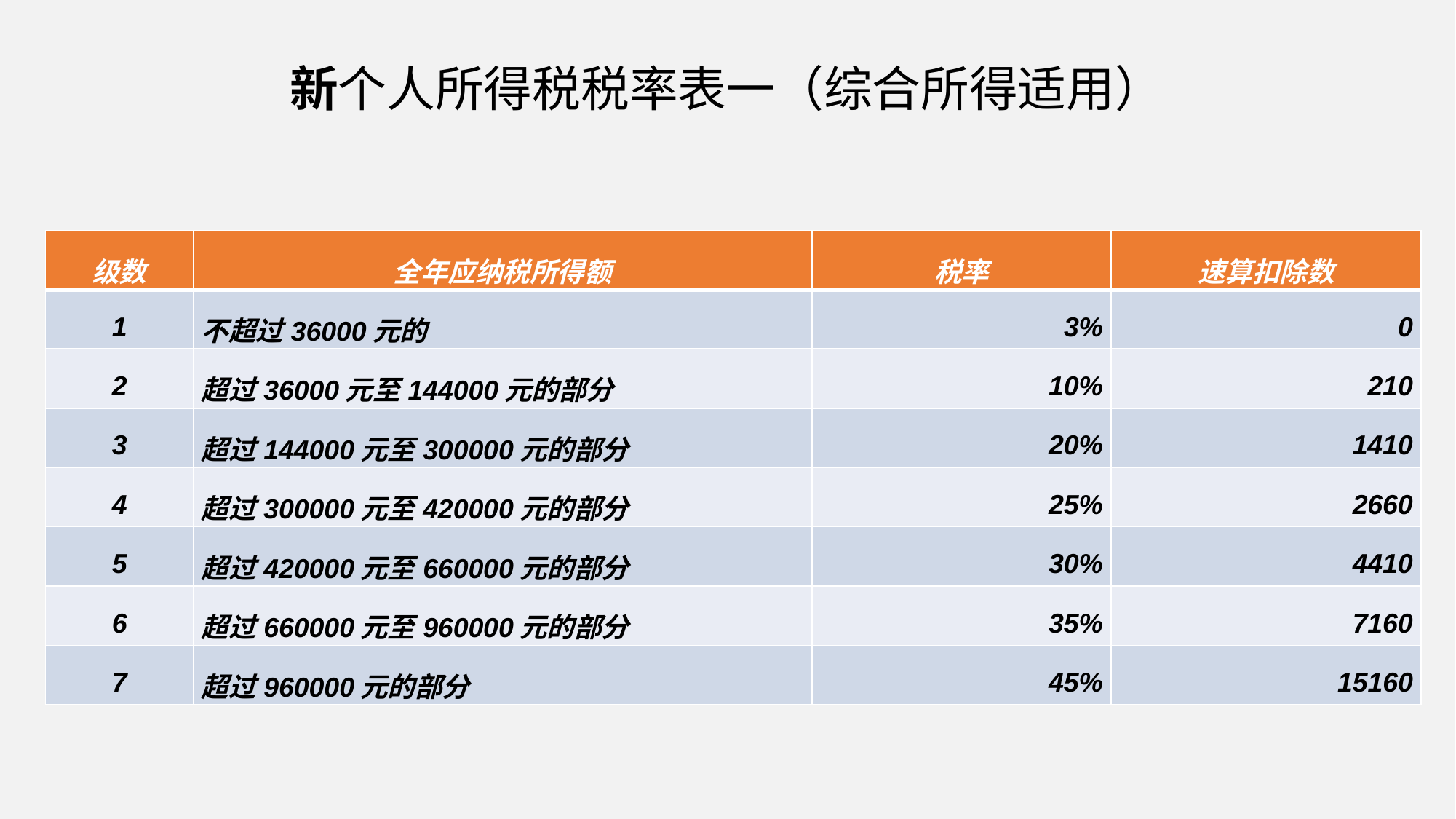

新个人所得税税率表一（综合所得适用）
| 级数 | 全年应纳税所得额 | 税率 | 速算扣除数 |
| --- | --- | --- | --- |
| 1 | 不超过36000元的 | 3% | 0 |
| 2 | 超过36000元至144000元的部分 | 10% | 210 |
| 3 | 超过144000元至300000元的部分 | 20% | 1410 |
| 4 | 超过300000元至420000元的部分 | 25% | 2660 |
| 5 | 超过420000元至660000元的部分 | 30% | 4410 |
| 6 | 超过660000元至960000元的部分 | 35% | 7160 |
| 7 | 超过960000元的部分 | 45% | 15160 |